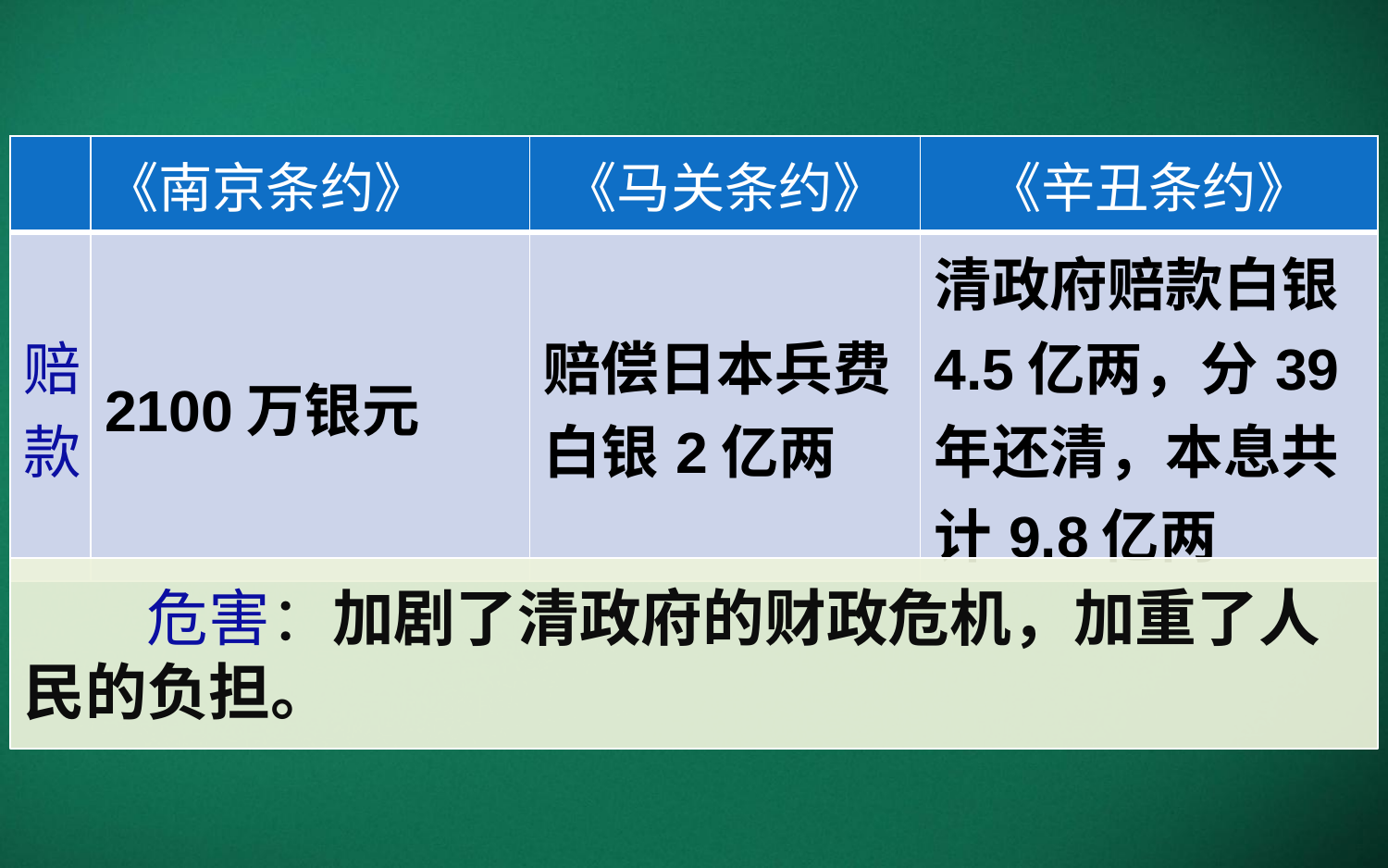

|  | 《南京条约》 | 《马关条约》 | 《辛丑条约》 |
| --- | --- | --- | --- |
| 赔款 | 2100万银元 | 赔偿日本兵费白银2亿两 | 清政府赔款白银4.5亿两，分39年还清，本息共计9.8亿两 |
危害：加剧了清政府的财政危机，加重了人民的负担。